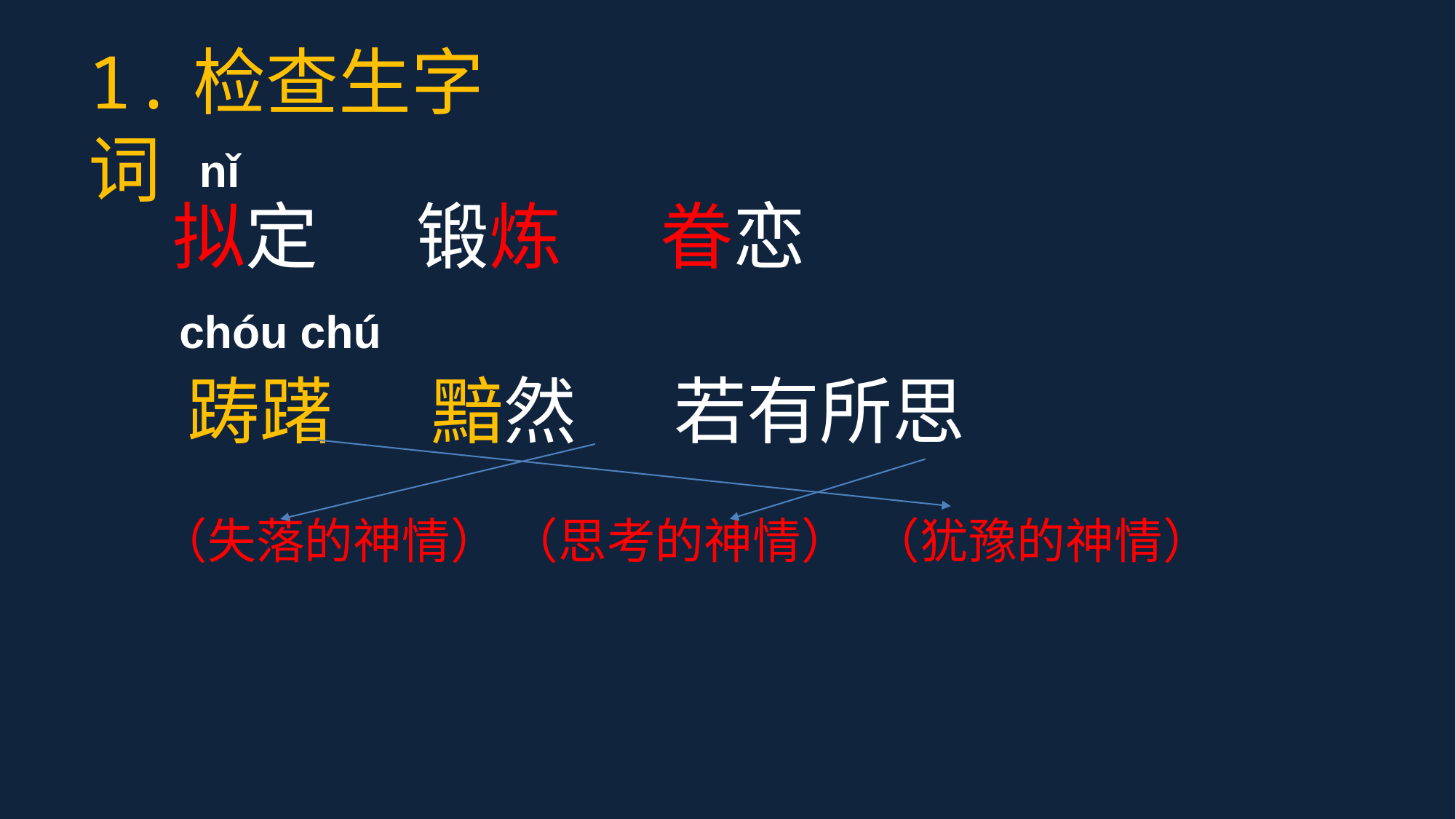

1.检查生字词
nǐ
拟定      锻炼      眷恋
chóu chú
踌躇      黯然      若有所思
（失落的神情） （思考的神情）  （犹豫的神情）